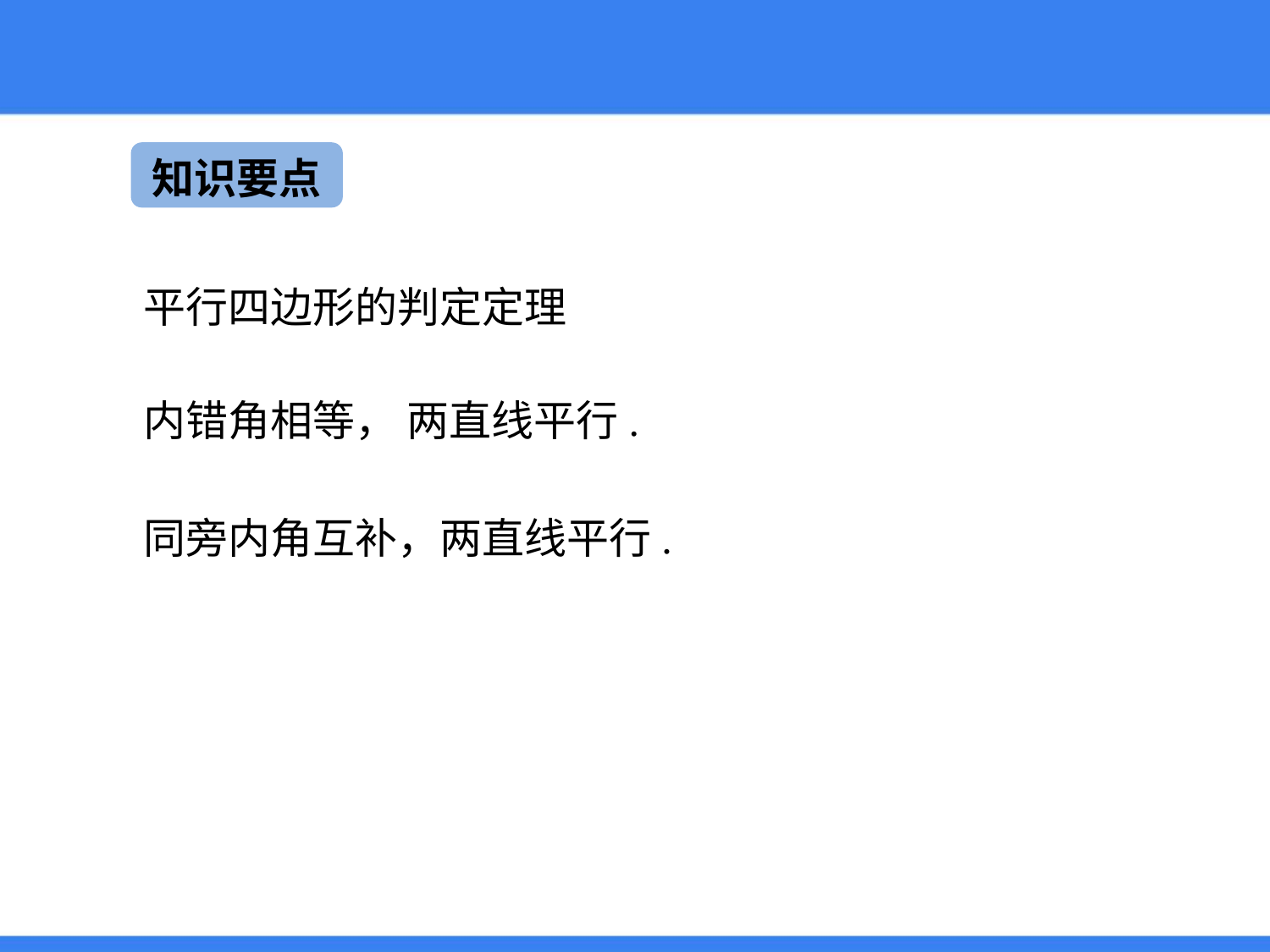

知识要点
平行四边形的判定定理
内错角相等， 两直线平行.
同旁内角互补，两直线平行.